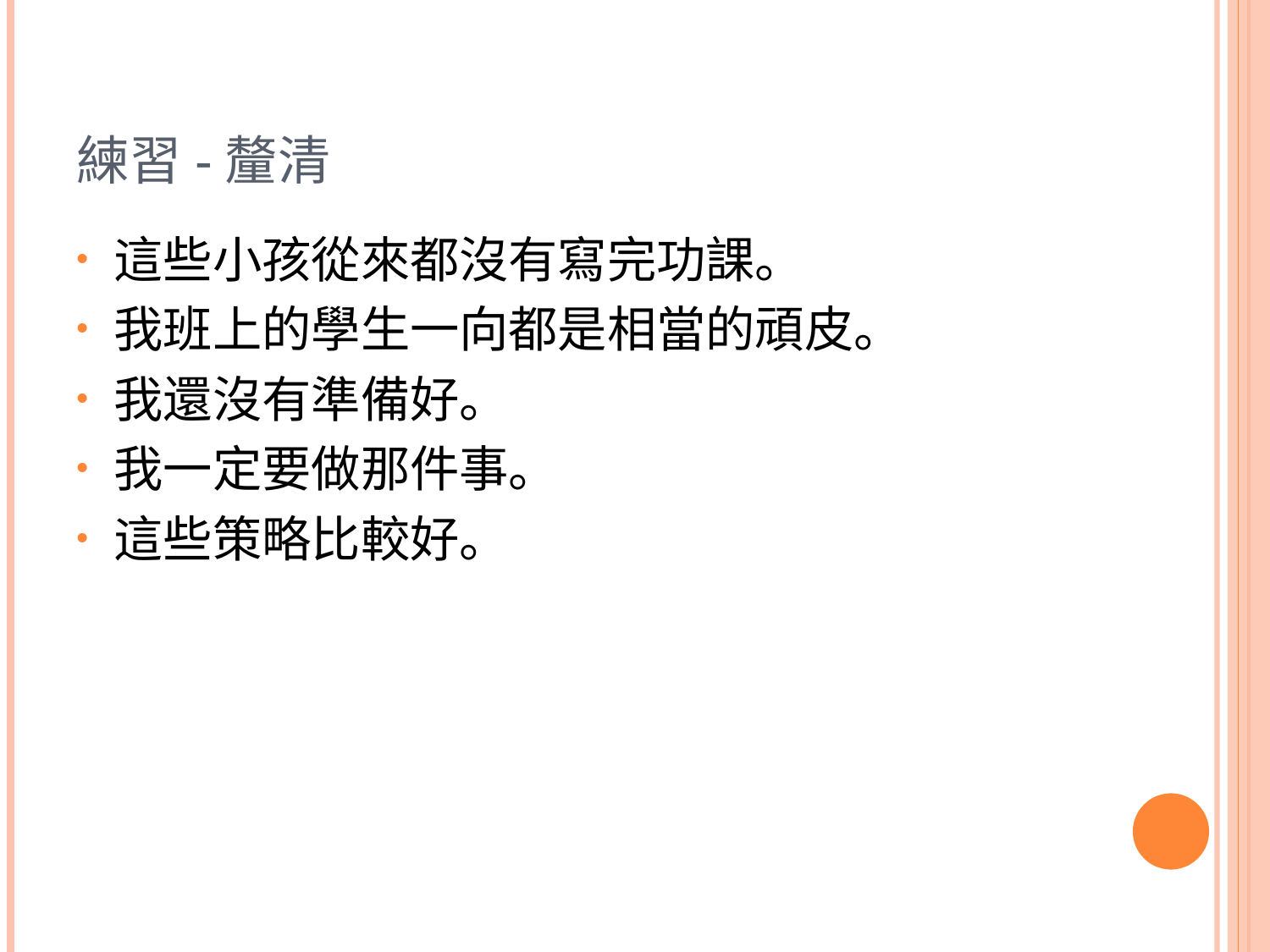

# 練習-釐清
這些小孩從來都沒有寫完功課。
我班上的學生一向都是相當的頑皮。
我還沒有準備好。
我一定要做那件事。
這些策略比較好。